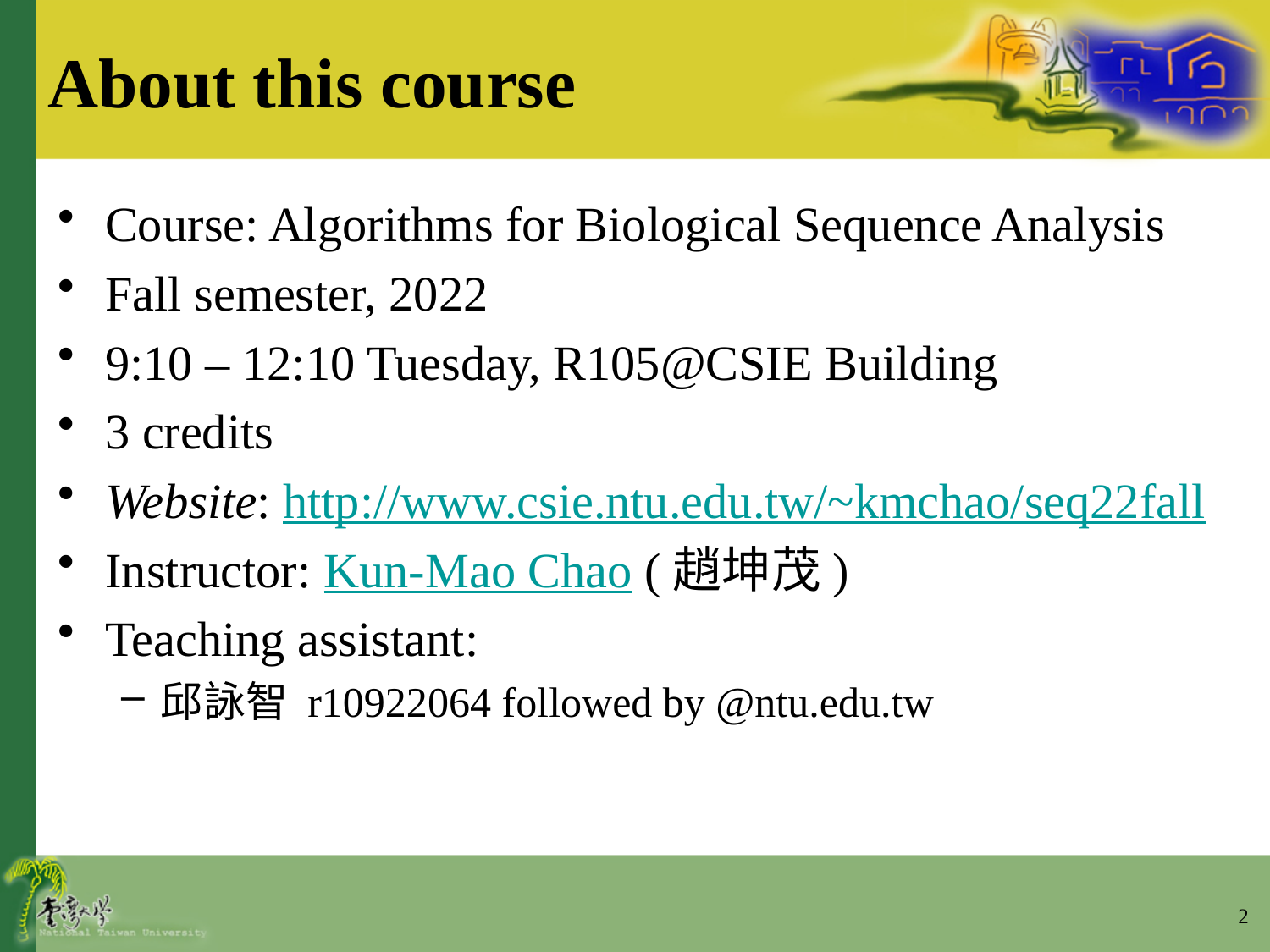

# About this course
Course: Algorithms for Biological Sequence Analysis
Fall semester, 2022
9:10 – 12:10 Tuesday, R105@CSIE Building
3 credits
Website: http://www.csie.ntu.edu.tw/~kmchao/seq22fall
Instructor: Kun-Mao Chao (趙坤茂)
Teaching assistant:
邱詠智 r10922064 followed by @ntu.edu.tw
2